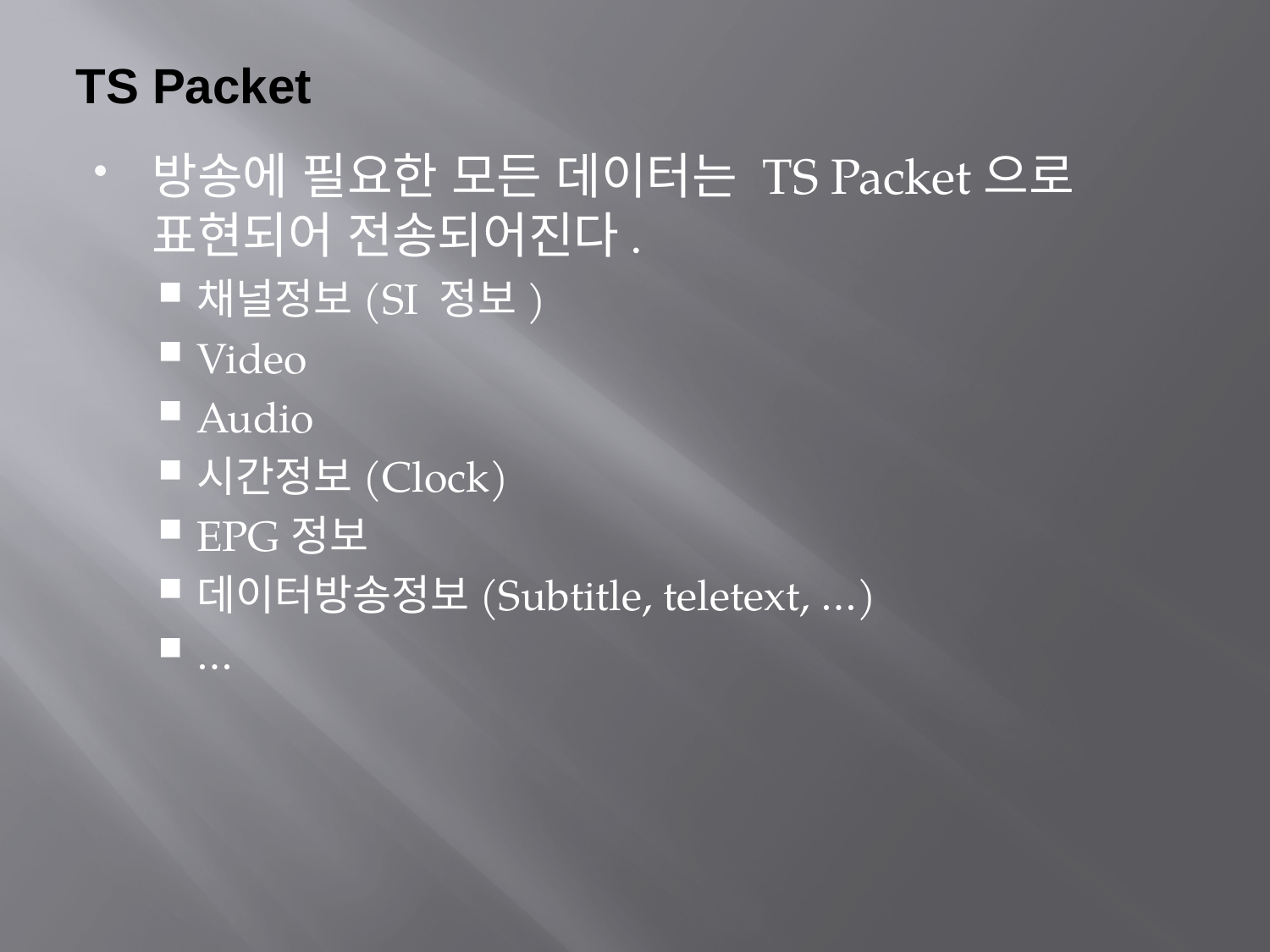

# TS Packet
방송에 필요한 모든 데이터는 TS Packet으로 표현되어 전송되어진다.
채널정보(SI 정보)
Video
Audio
시간정보(Clock)
EPG정보
데이터방송정보(Subtitle, teletext, …)
…